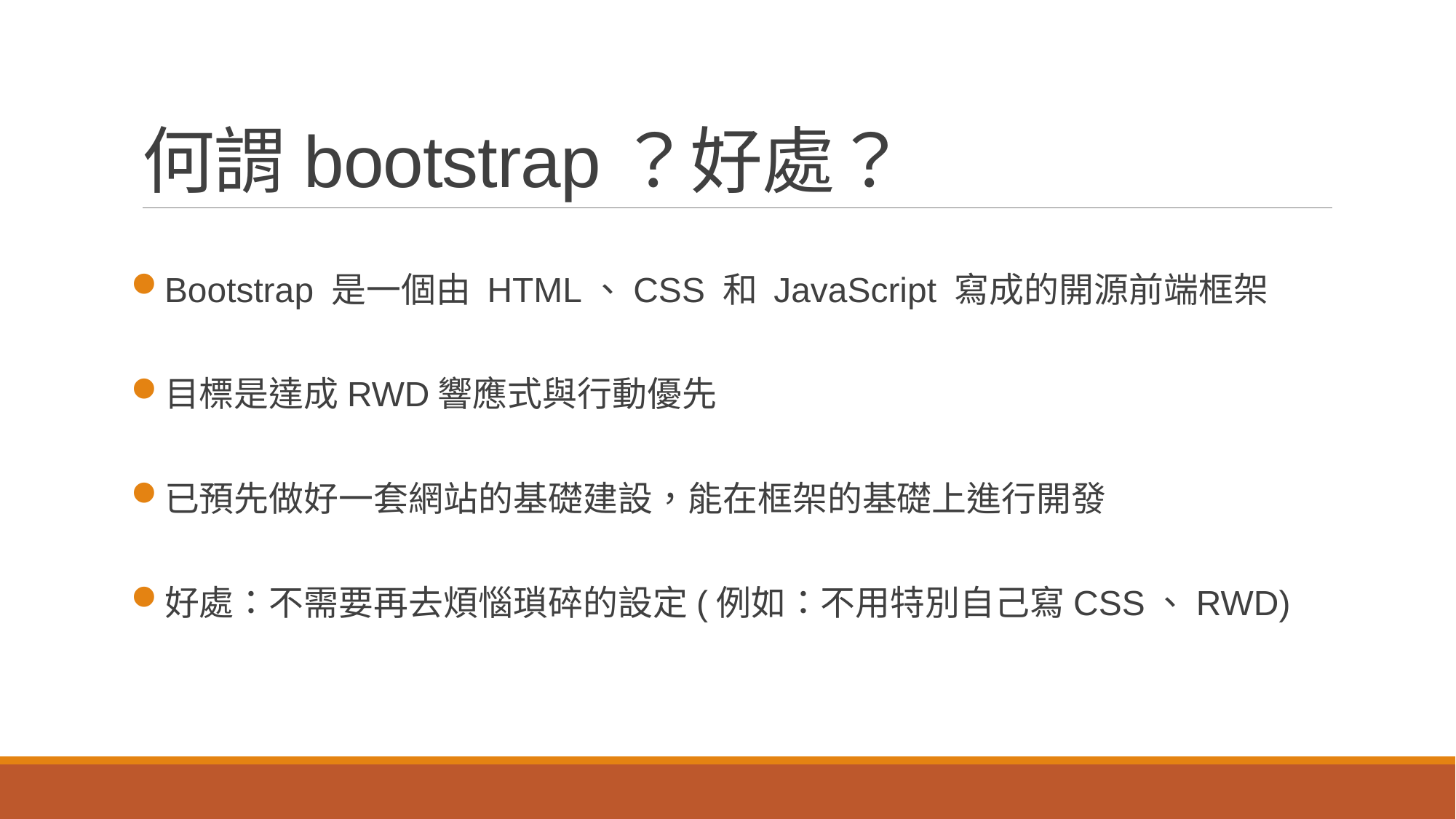

# 何謂bootstrap？好處？
Bootstrap 是一個由 HTML、CSS 和 JavaScript 寫成的開源前端框架
目標是達成RWD響應式與行動優先
已預先做好一套網站的基礎建設，能在框架的基礎上進行開發
好處：不需要再去煩惱瑣碎的設定(例如：不用特別自己寫CSS、RWD)